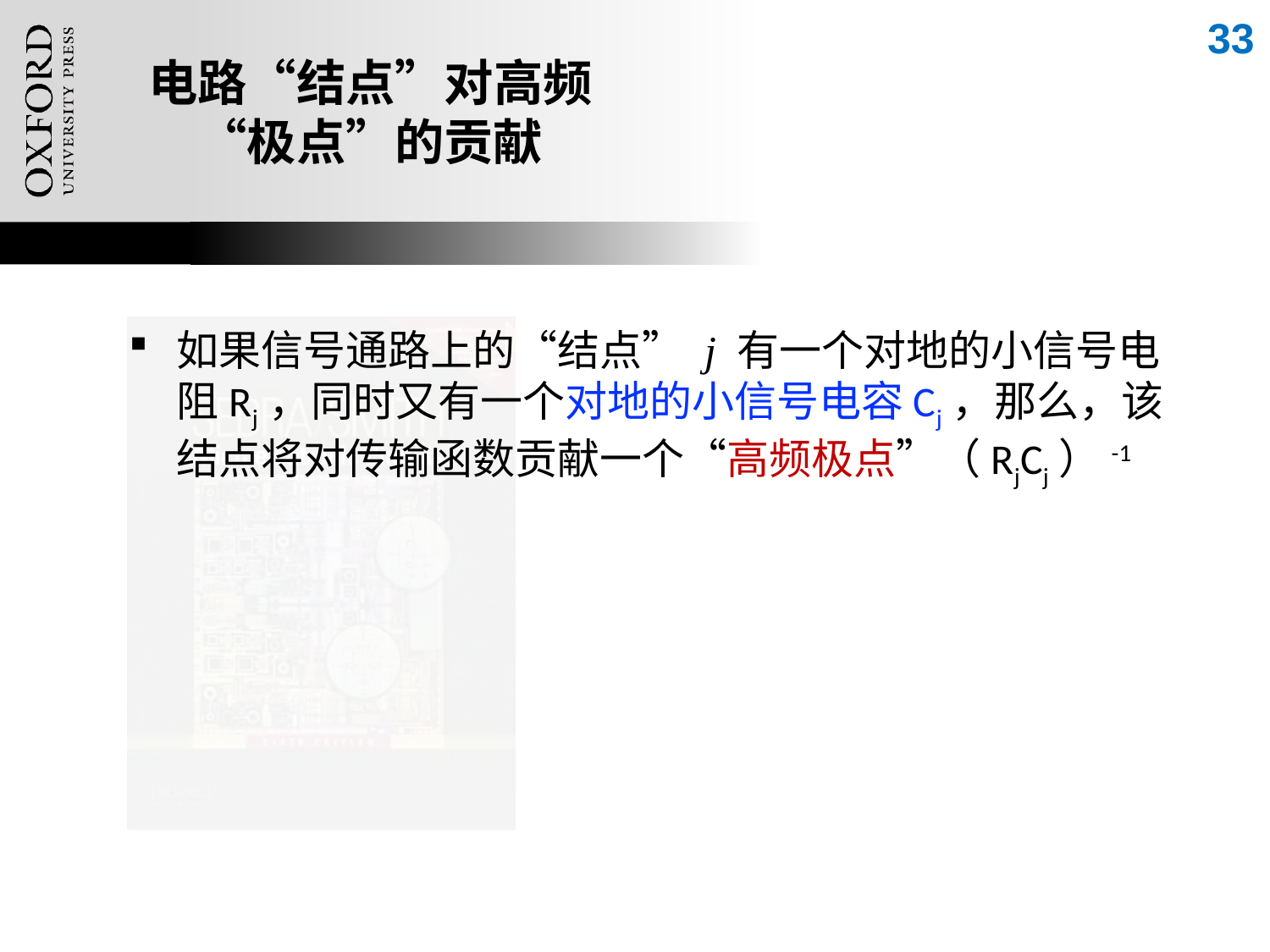

33
# 电路“结点”对高频“极点”的贡献
如果信号通路上的“结点” j 有一个对地的小信号电阻Rj，同时又有一个对地的小信号电容Cj，那么，该结点将对传输函数贡献一个“高频极点”（RjCj）-1